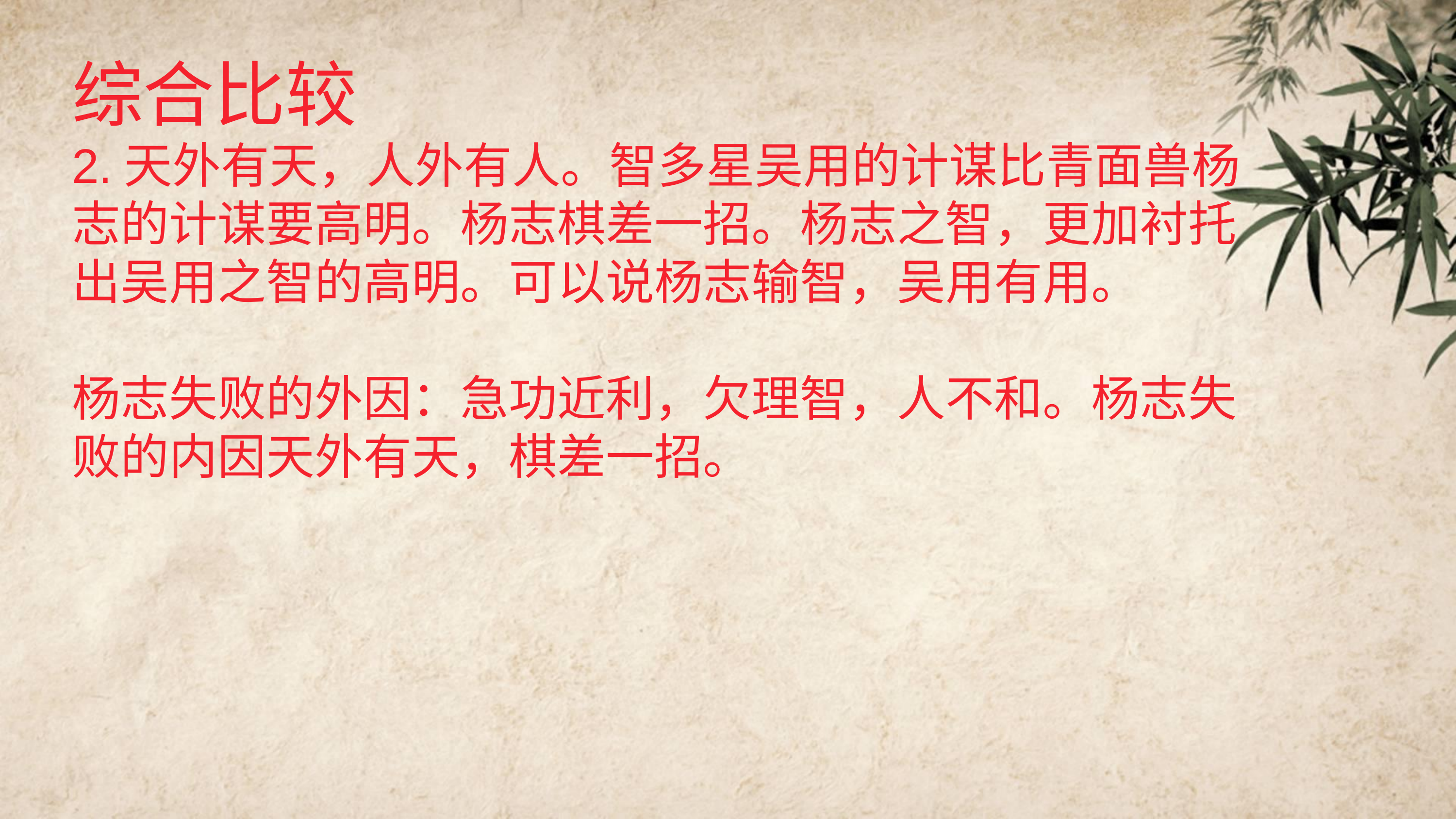

综合比较
2.天外有天，人外有人。智多星吴用的计谋比青面兽杨志的计谋要高明。杨志棋差一招。杨志之智，更加衬托出吴用之智的高明。可以说杨志输智，吴用有用。

杨志失败的外因：急功近利，欠理智，人不和。杨志失败的内因天外有天，棋差一招。